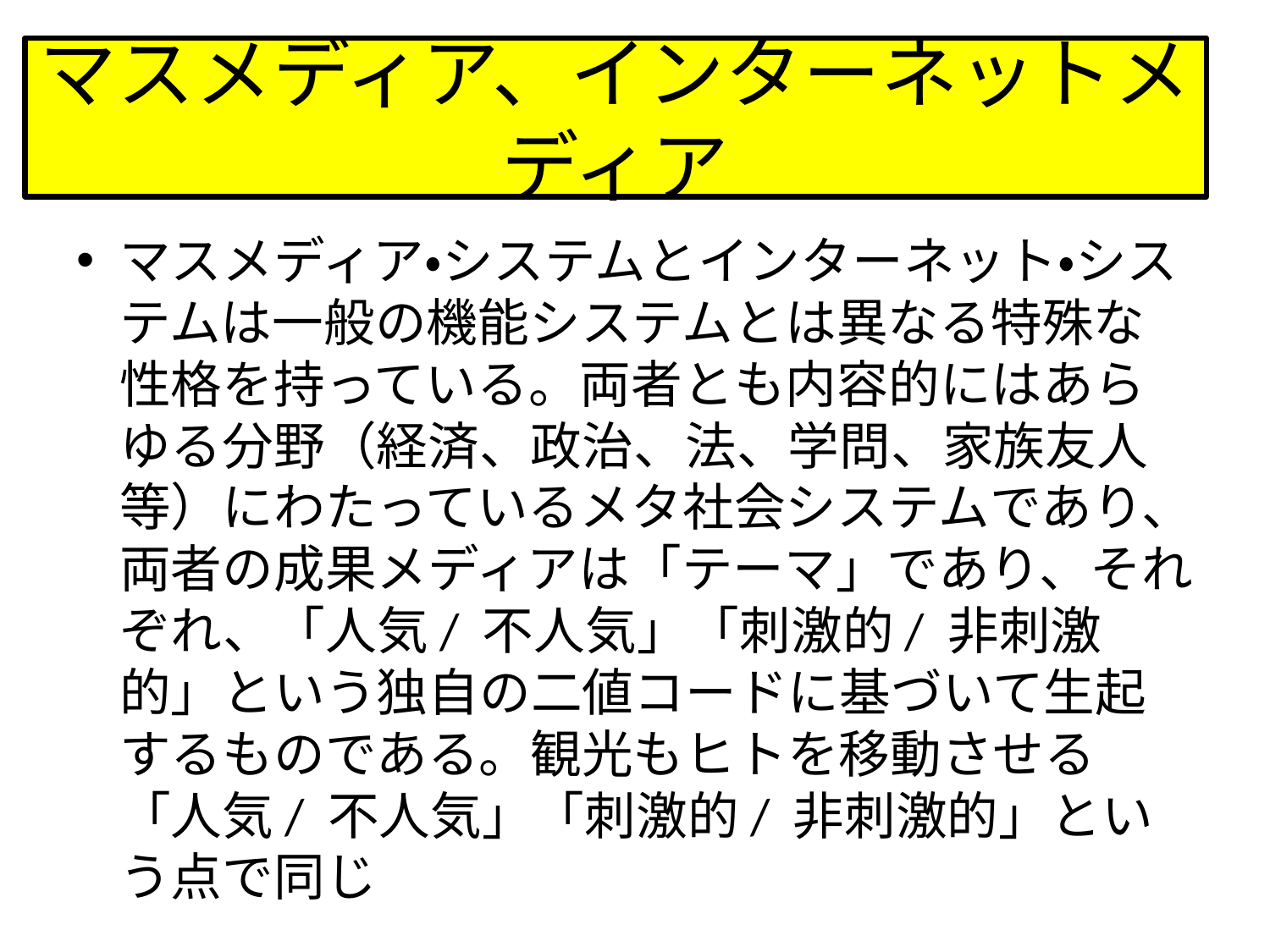

# マスメディア、インターネットメディア
マスメディア・システムとインターネット・システムは一般の機能システムとは異なる特殊な性格を持っている。両者とも内容的にはあらゆる分野（経済、政治、法、学問、家族友人等）にわたっているメタ社会システムであり、両者の成果メディアは「テーマ」であり、それぞれ、「人気/ 不人気」「刺激的/ 非刺激的」という独自の二値コードに基づいて生起するものである。観光もヒトを移動させる「人気/ 不人気」「刺激的/ 非刺激的」という点で同じ